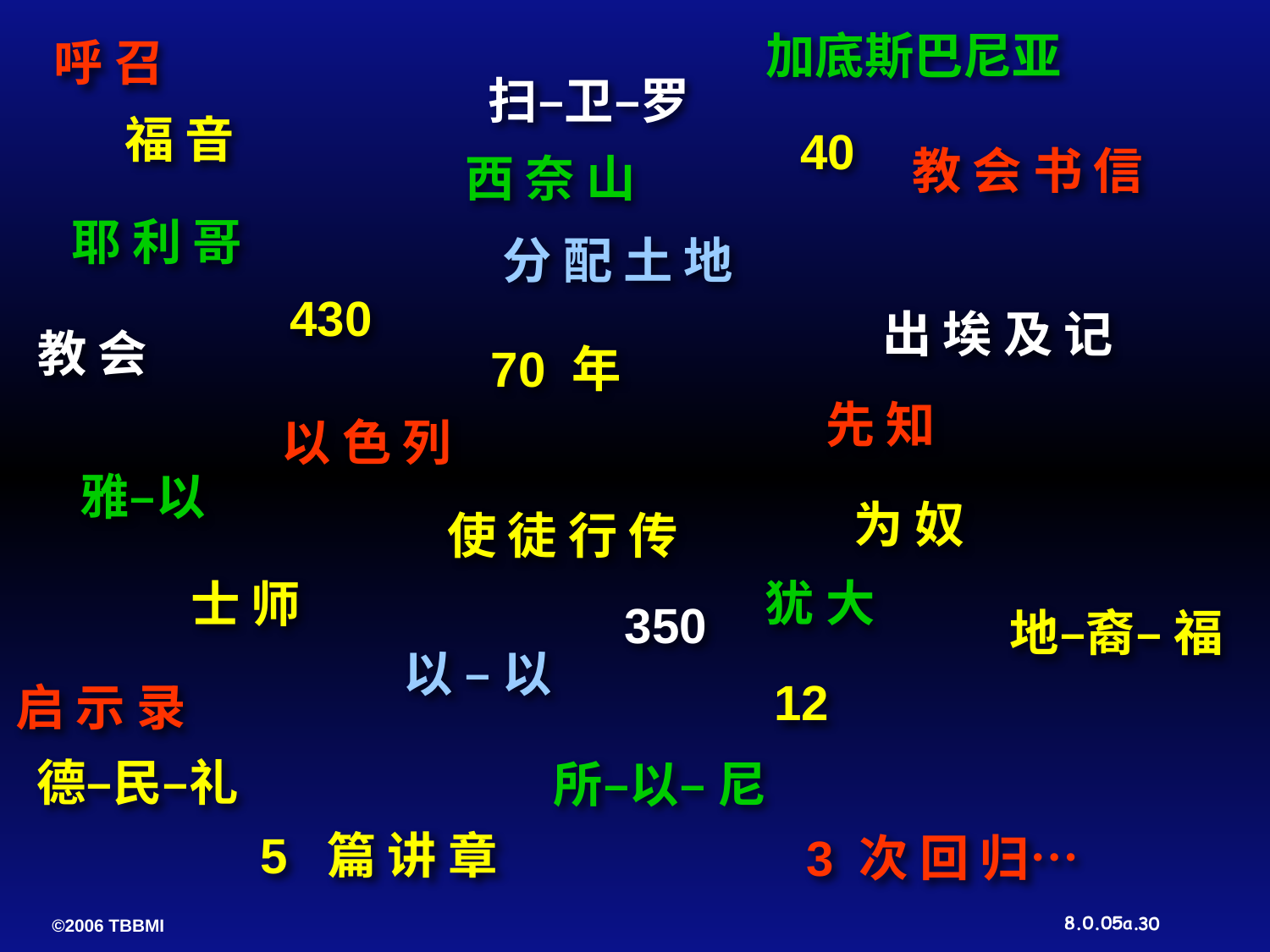

加底斯巴尼亚
呼 召
扫–卫–罗
福 音
40
教 会 书 信
西 奈 山
耶 利 哥
分 配 土 地
430
出 埃 及 记
教 会
70 年
先 知
以 色 列
雅–以
为 奴
使 徒 行 传
犹 大
士 师
350
地–裔– 福
以 – 以
12
启 示 录
德–民–礼
所–以– 尼
5  篇 讲 章
3 次 回 归…

30